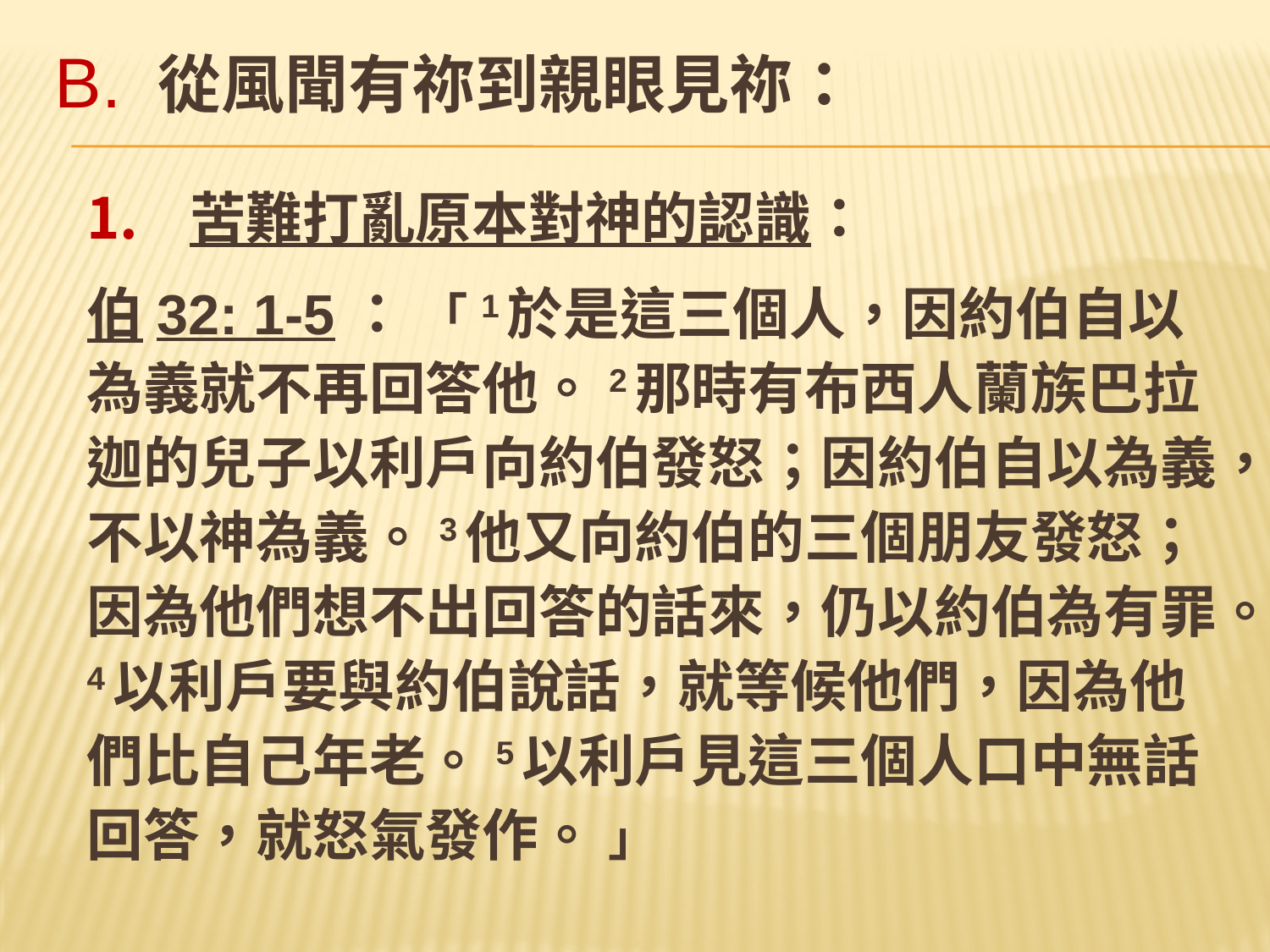

# B. 從風聞有祢到親眼見祢：
苦難打亂原本對神的認識：
伯32: 1-5： 「 1於是這三個人，因約伯自以為義就不再回答他。2那時有布西人蘭族巴拉迦的兒子以利戶向約伯發怒；因約伯自以為義，不以神為義。3他又向約伯的三個朋友發怒；因為他們想不出回答的話來，仍以約伯為有罪。4以利戶要與約伯說話，就等候他們，因為他們比自己年老。5以利戶見這三個人口中無話回答，就怒氣發作。 」